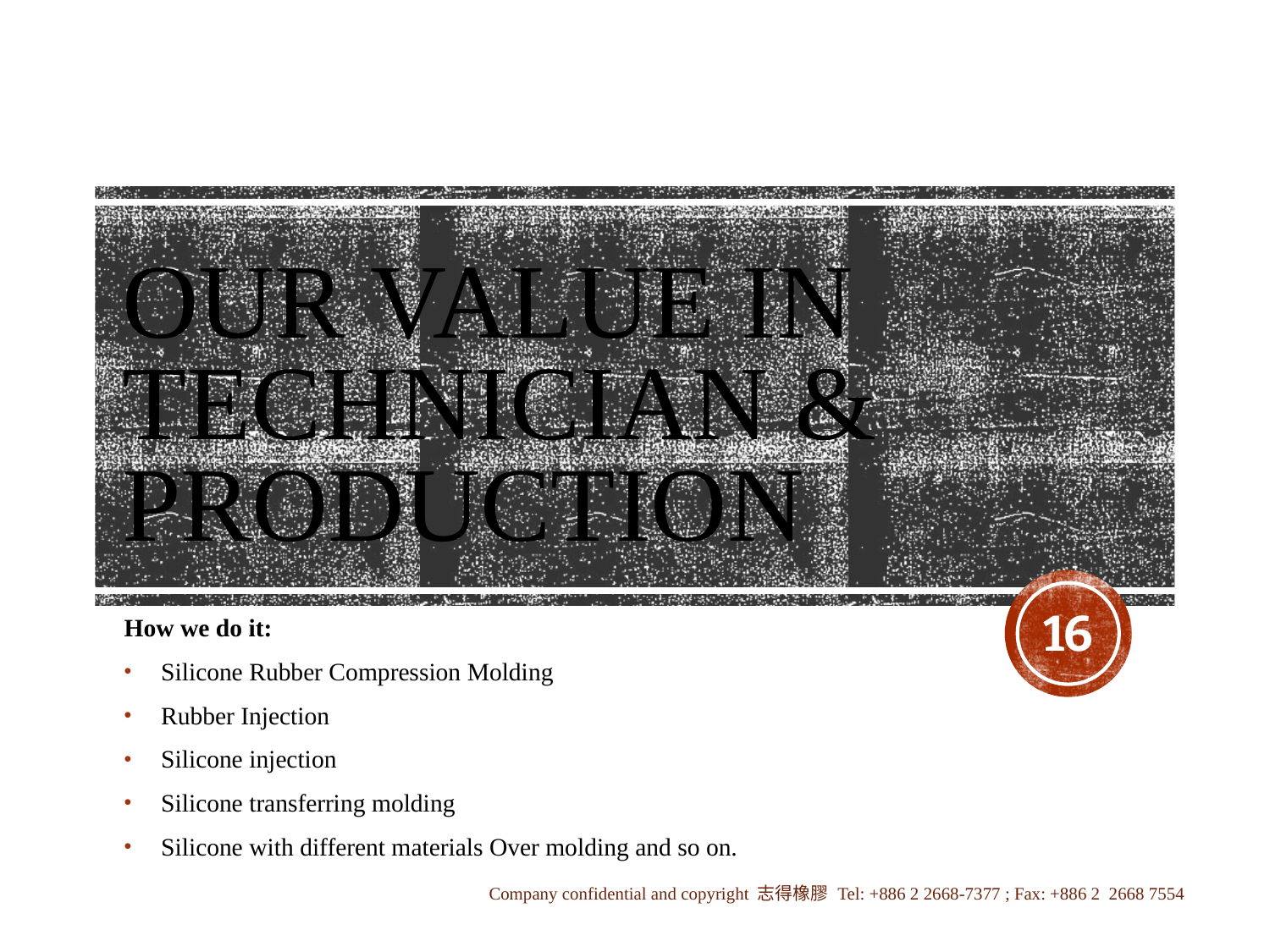

# Our value in technician & production
16
How we do it:
Silicone Rubber Compression Molding
Rubber Injection
Silicone injection
Silicone transferring molding
Silicone with different materials Over molding and so on.

Company confidential and copyright 志得橡膠 Tel: +886 2 2668-7377 ; Fax: +886 2  2668 7554